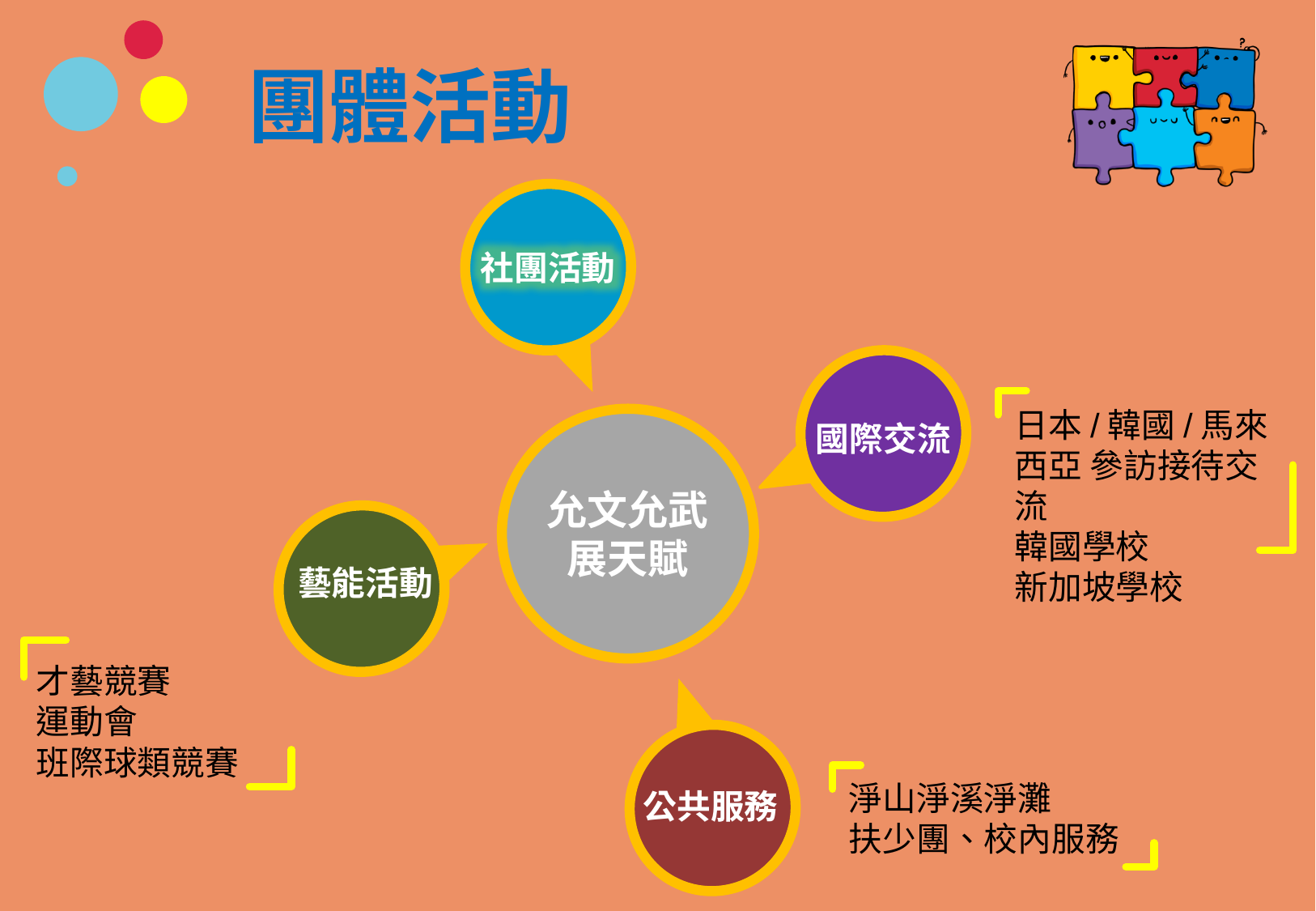

# 團體活動

社團活動

國際交流

日本/韓國/馬來西亞 參訪接待交流
韓國學校
新加坡學校

允文允武
展天賦

藝能活動

才藝競賽
運動會
班際球類競賽

公共服務

淨山淨溪淨灘
扶少團、校內服務